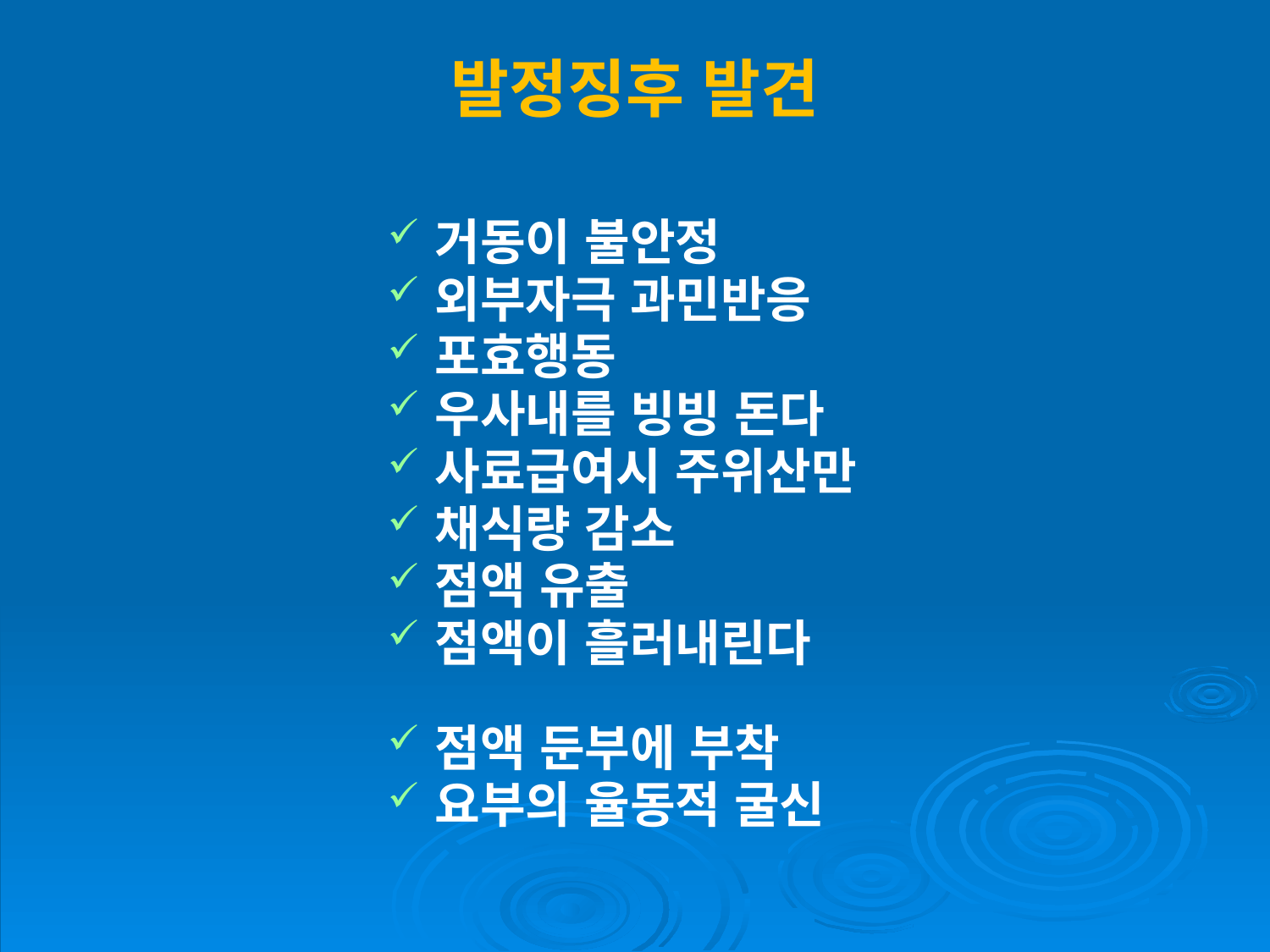

발정징후 발견
거동이 불안정
외부자극 과민반응
포효행동
우사내를 빙빙 돈다
사료급여시 주위산만
채식량 감소
점액 유출
점액이 흘러내린다
점액 둔부에 부착
요부의 율동적 굴신